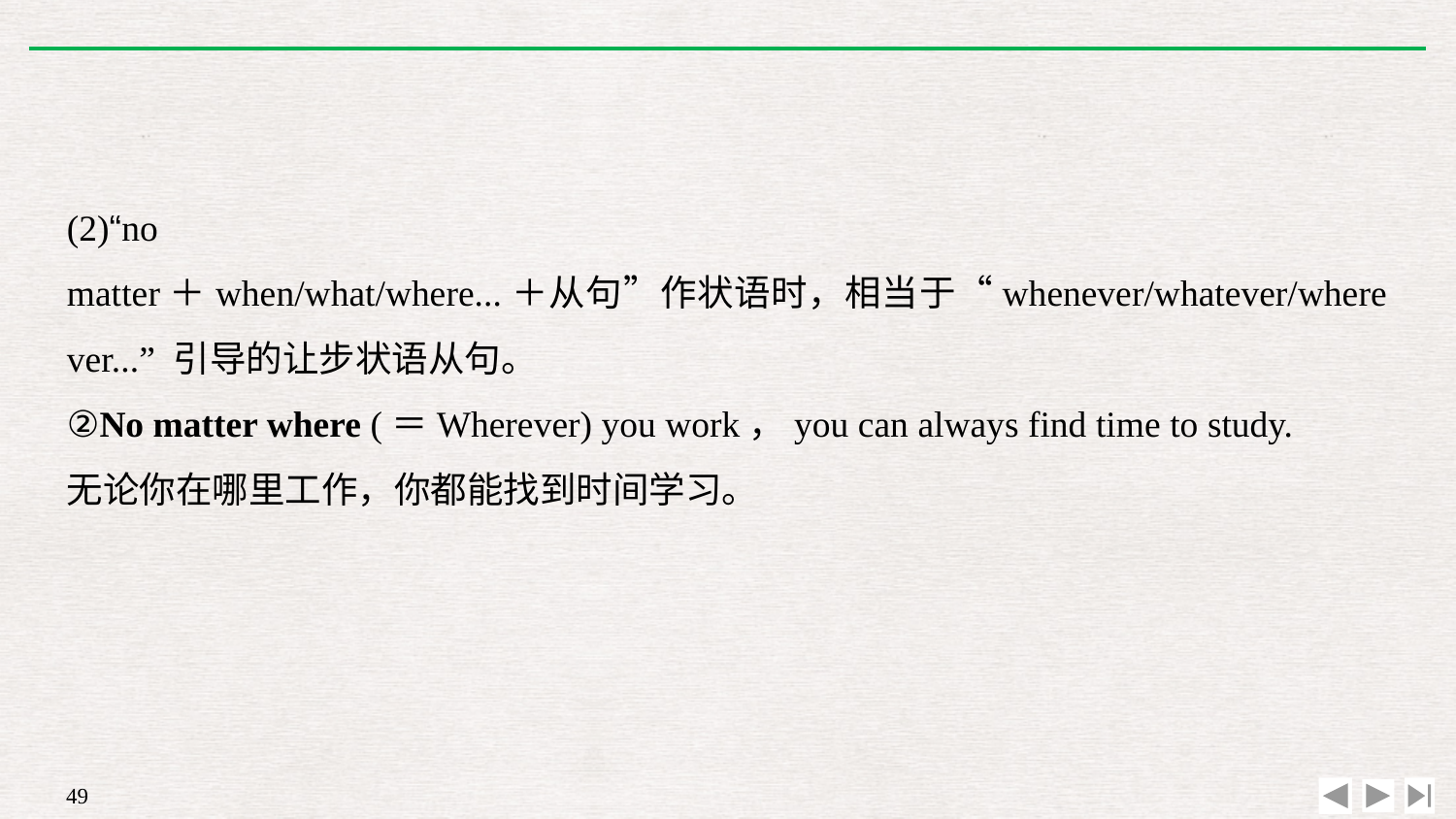

(2)“no matter＋when/what/where...＋从句”作状语时，相当于“whenever/whatever/wherever...” 引导的让步状语从句。
②No matter where (＝Wherever) you work，you can always find time to study.
无论你在哪里工作，你都能找到时间学习。